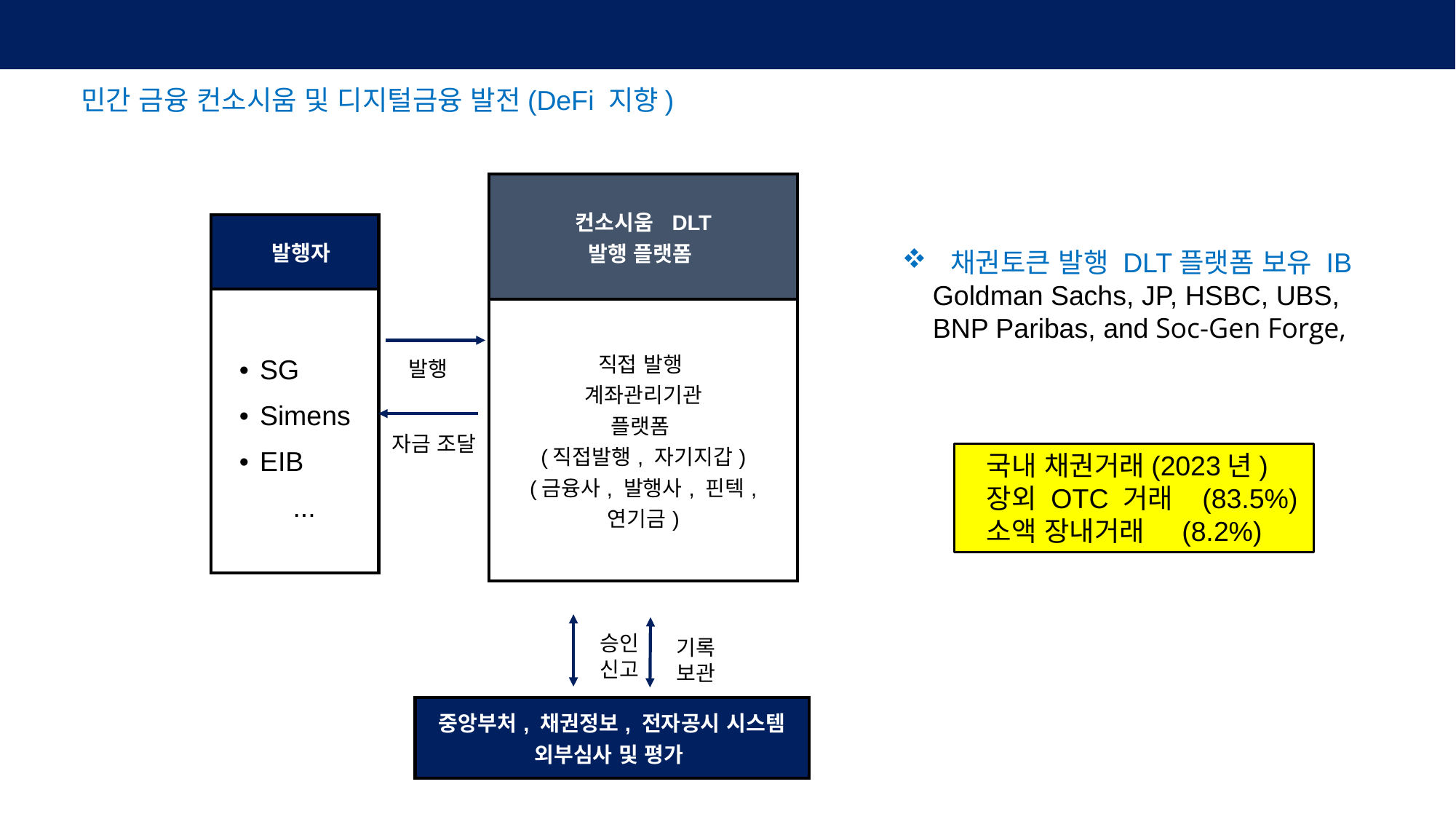

T3-Native:  컨소시움 DLT 플랫폼
민간 금융 컨소시움 및 디지털금융 발전(DeFi 지향)
| 컨소시움 DLT 발행 플랫폼 |
| --- |
| 직접 발행 계좌관리기관 플랫폼 (직접발행, 자기지갑) (금융사, 발행사, 핀텍, 연기금) |
| 발행자 |
| --- |
| SG Simens EIB ... |
 채권토큰 발행 DLT플랫폼 보유 IB
    Goldman Sachs, JP, HSBC, UBS,
    BNP Paribas, and Soc-Gen Forge,
발행
자금 조달
  국내 채권거래(2023년)
  장외 OTC 거래   (83.5%)
  소액 장내거래    (8.2%)
승인
신고
기록
보관
| 중앙부처, 채권정보, 전자공시 시스템 외부심사 및 평가 |
| --- |